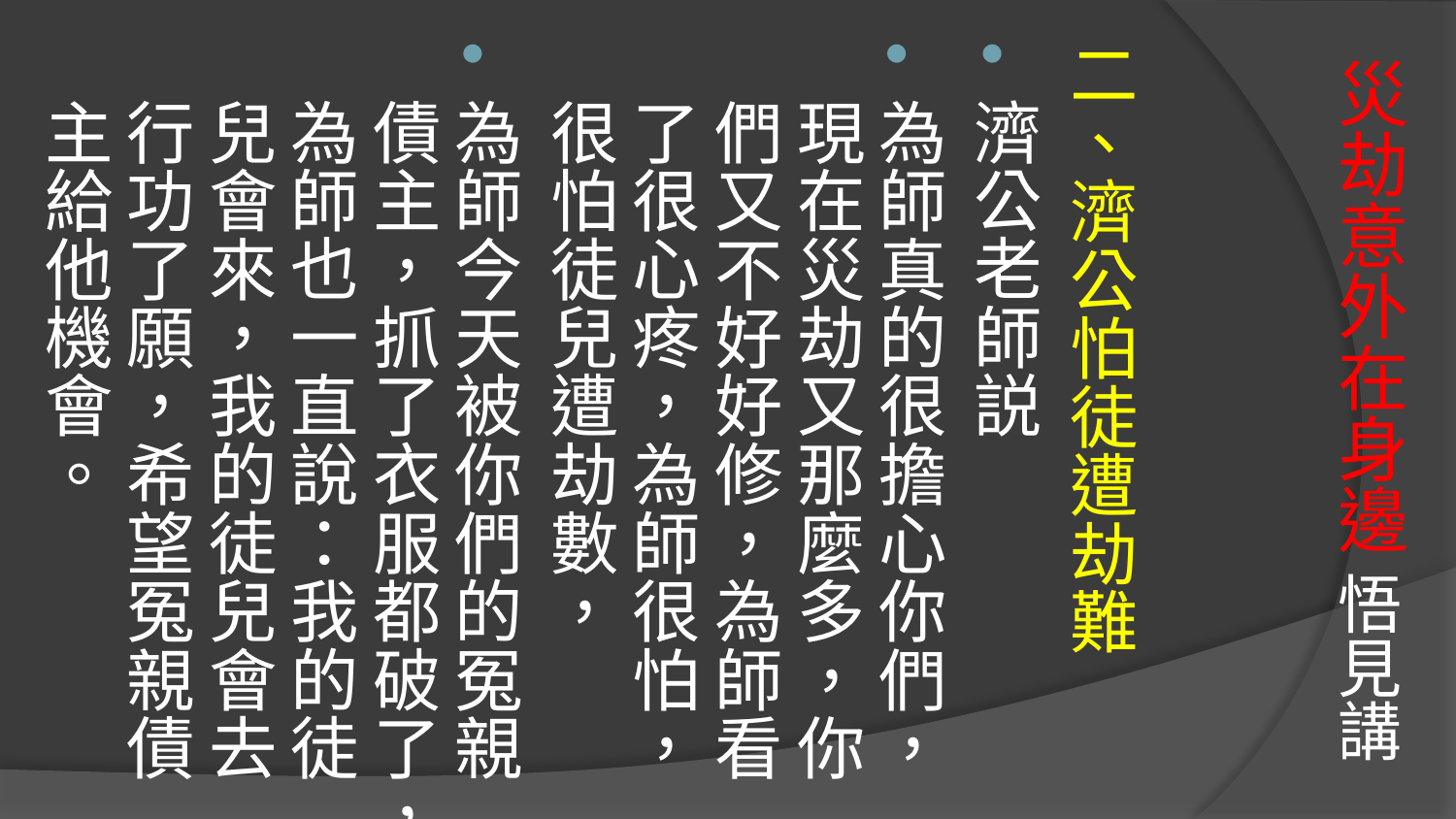

二、濟公怕徒遭劫難
濟公老師説
為師真的很擔心你們，現在災劫又那麼多，你們又不好好修，為師看了很心疼，為師很怕，很怕徒兒遭劫數，
為師今天被你們的冤親債主，抓了衣服都破了，為師也一直說：我的徒兒會來，我的徒兒會去行功了願，希望冤親債主給他機會。
# 災劫意外在身邊 悟見講